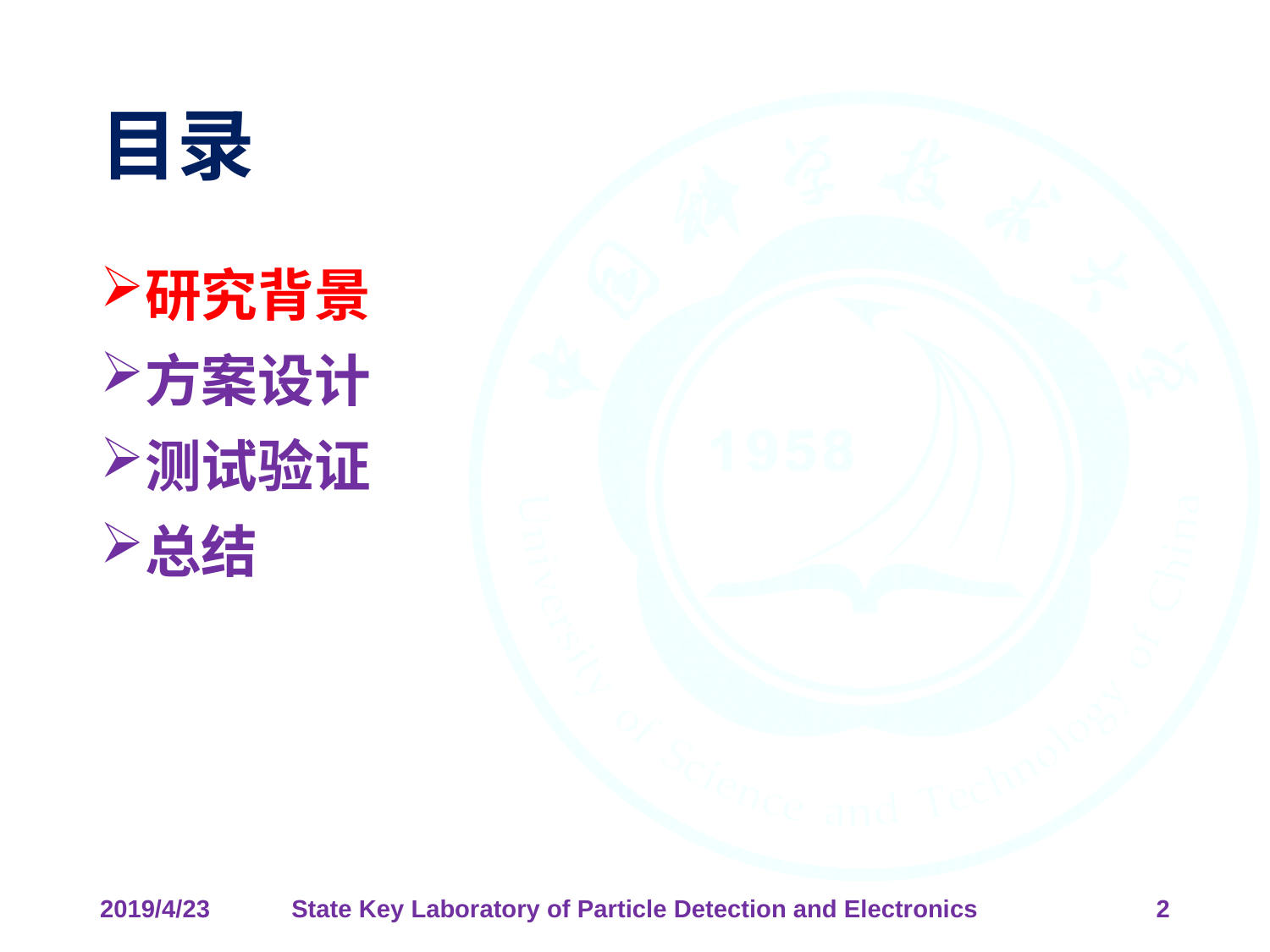

# 目录
研究背景
方案设计
测试验证
总结
State Key Laboratory of Particle Detection and Electronics
2019/4/23
2